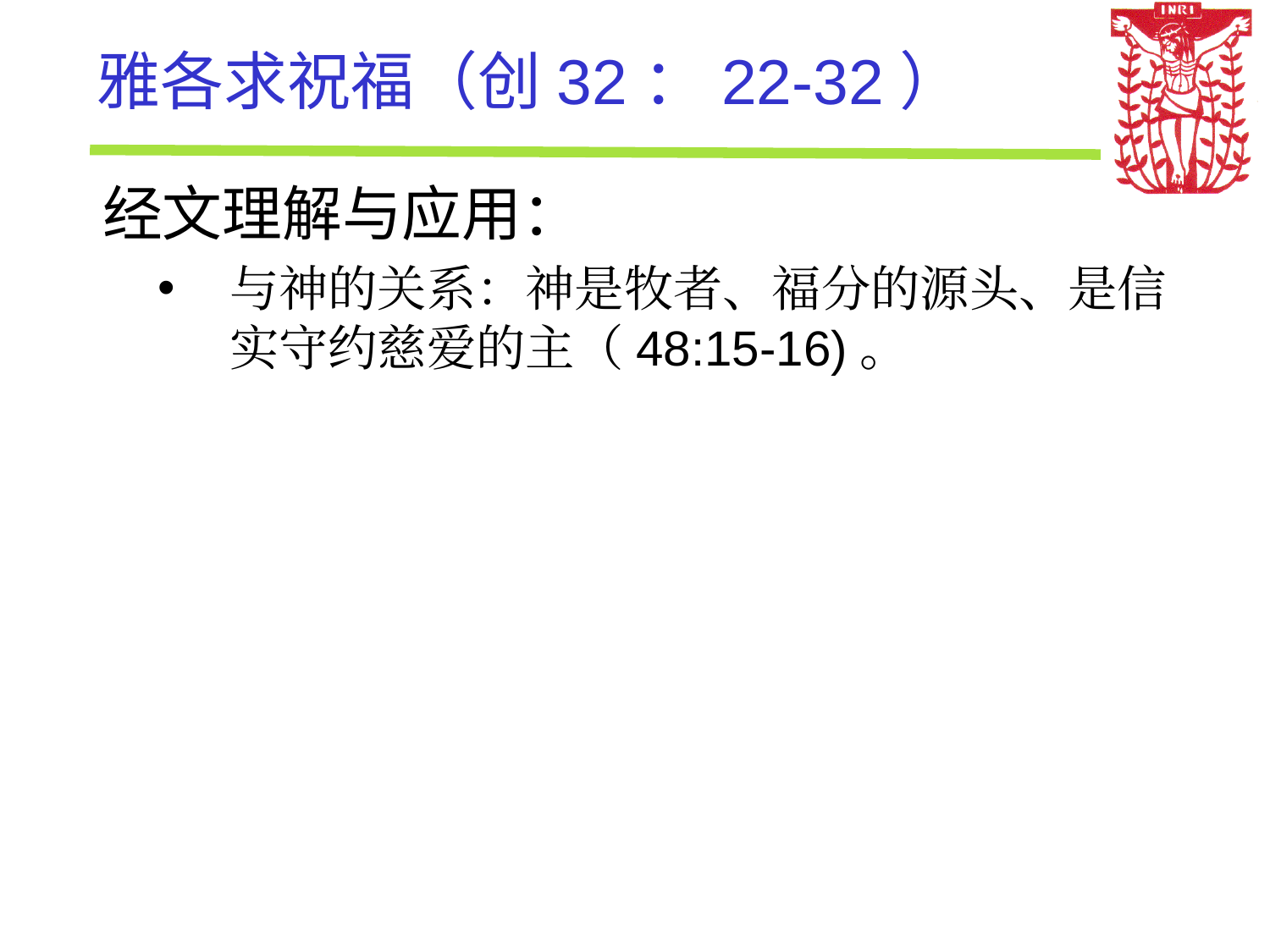

# 雅各求祝福（创32：22-32）
经文理解与应用：
与神的关系：神是牧者、福分的源头、是信实守约慈爱的主（48:15-16)。